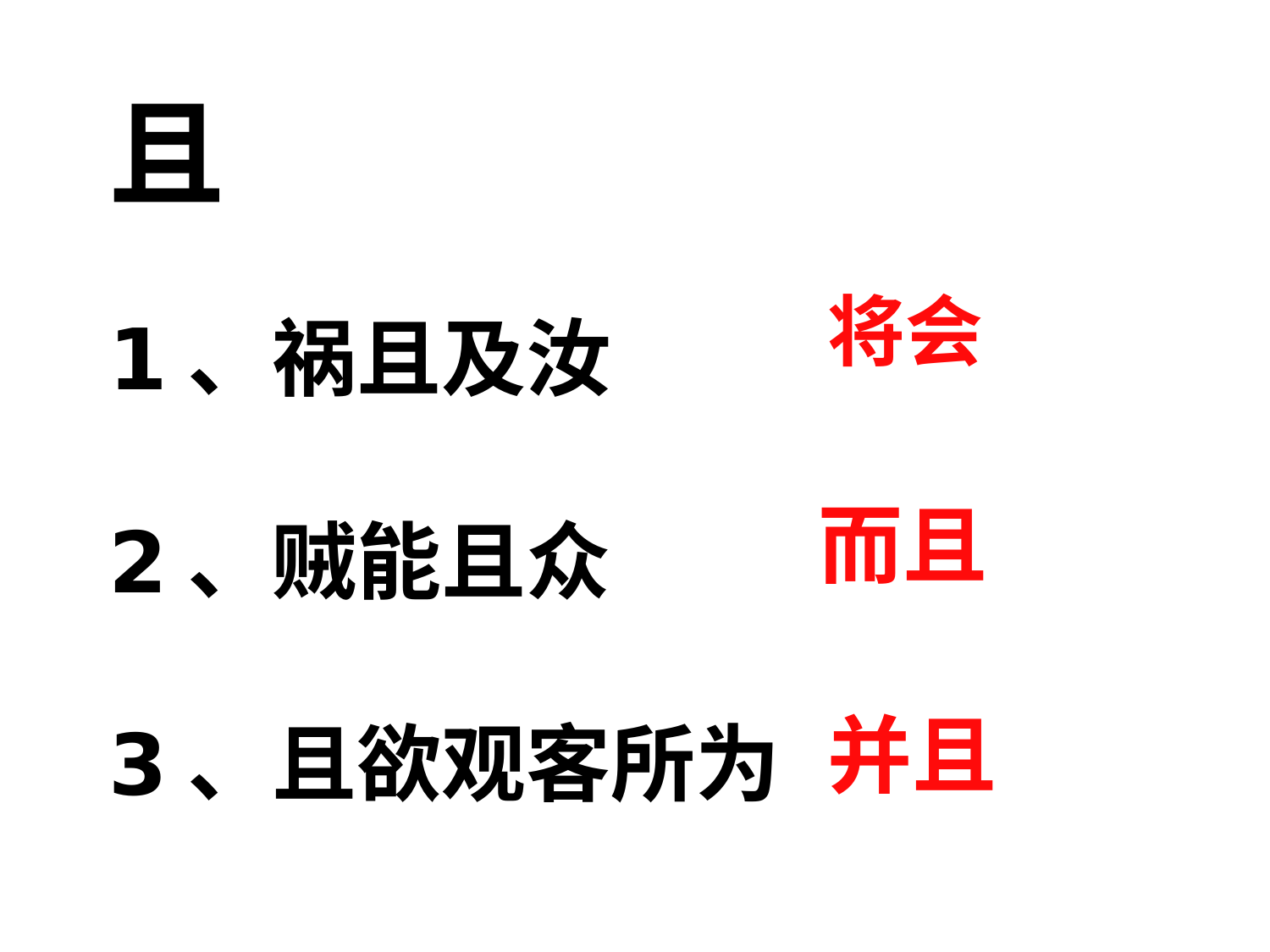

且

1、祸且及汝

2、贼能且众

3、且欲观客所为
将会
而且
并且